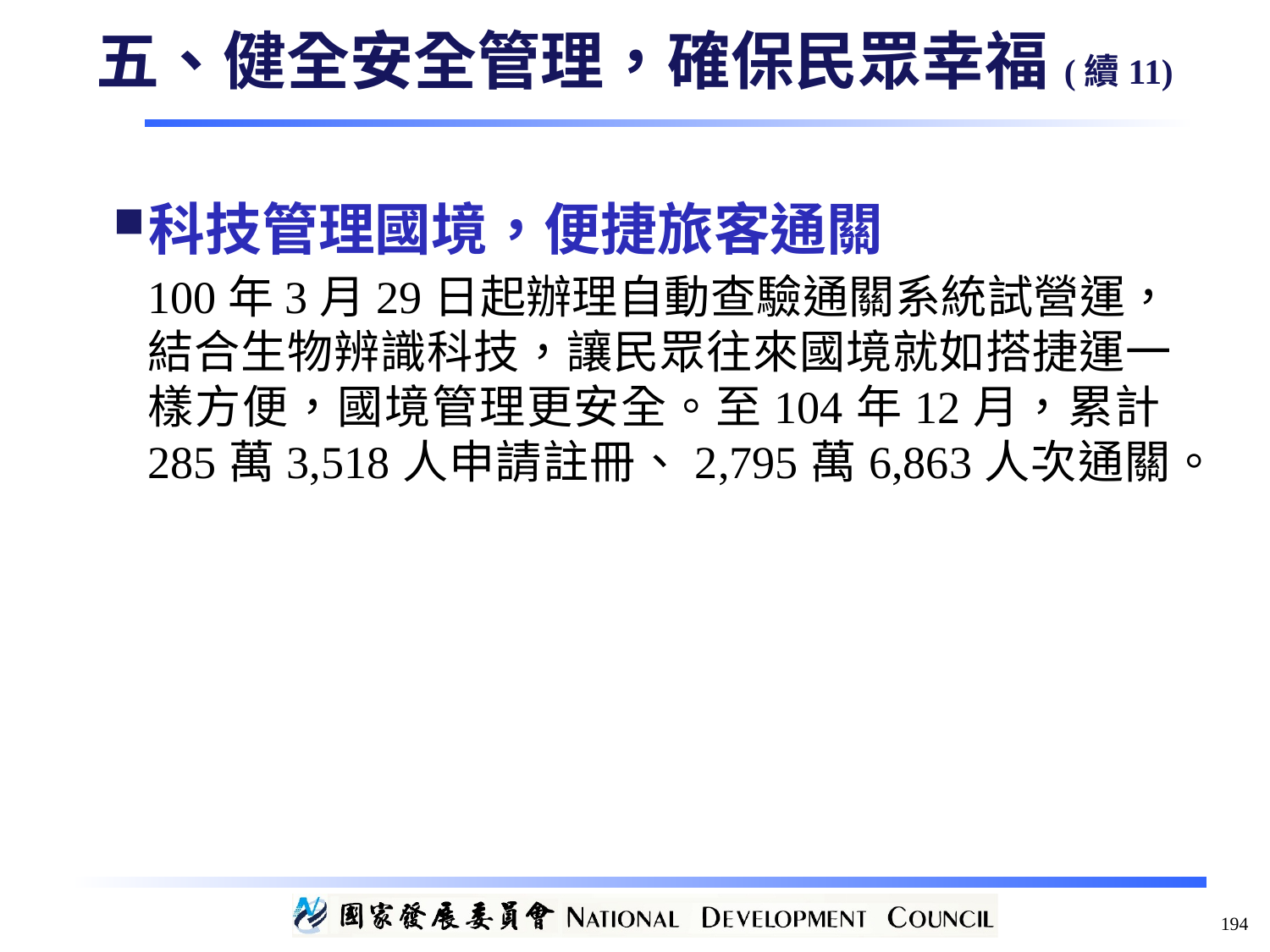

五、健全安全管理，確保民眾幸福(續11)
科技管理國境，便捷旅客通關
100年3月29日起辦理自動查驗通關系統試營運，結合生物辨識科技，讓民眾往來國境就如搭捷運一樣方便，國境管理更安全。至104年12月，累計285萬3,518人申請註冊、2,795萬6,863人次通關。

194